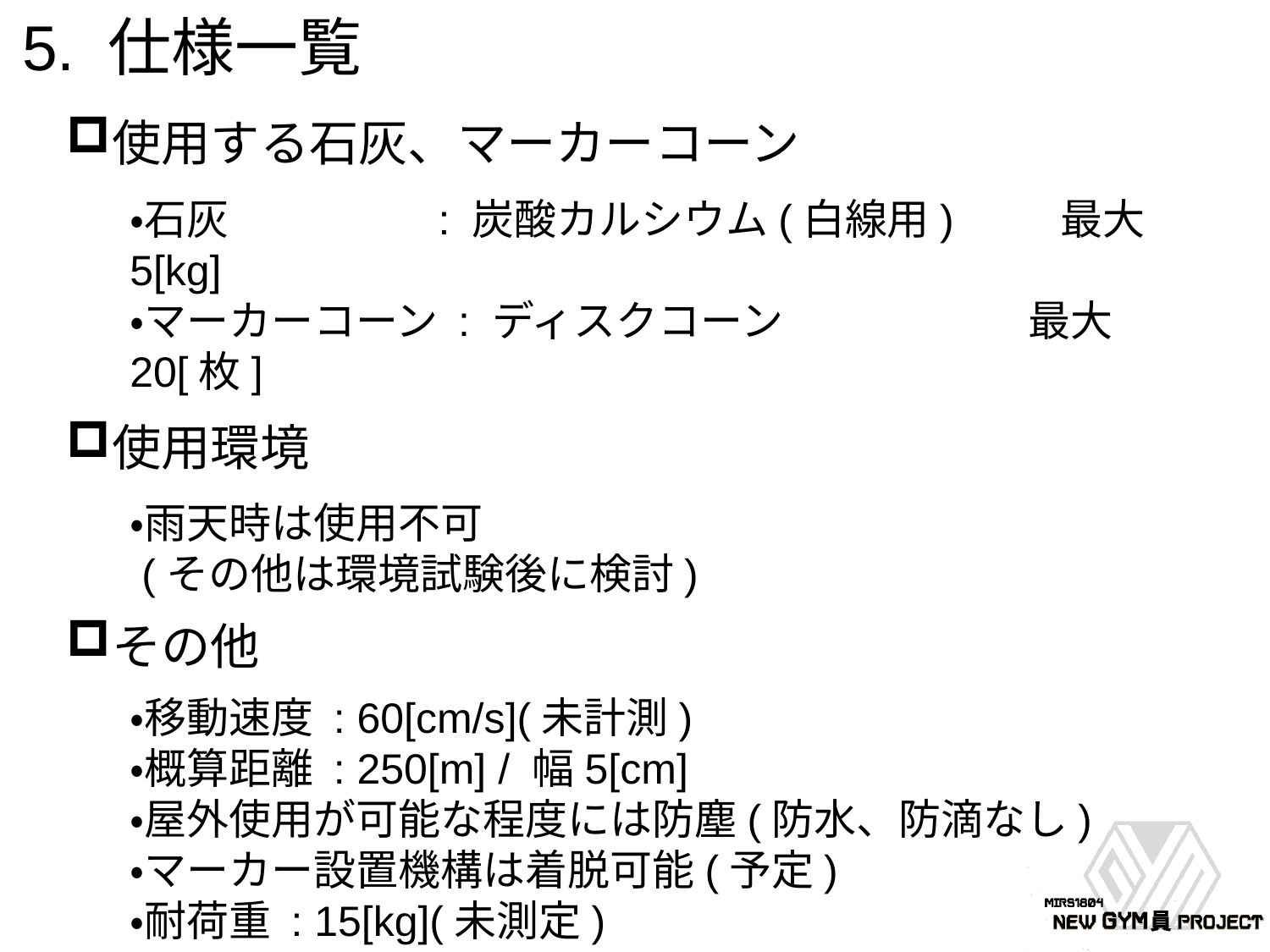

5. 仕様一覧
使用する石灰、マーカーコーン

・石灰　            　: 炭酸カルシウム(白線用) 　　最大5[kg]
・マーカーコーン : ディスクコーン		 最大20[枚]

使用環境

・雨天時は使用不可
 (その他は環境試験後に検討)

その他

・移動速度 : 60[cm/s](未計測)
・概算距離 : 250[m] / 幅5[cm]
・屋外使用が可能な程度には防塵(防水、防滴なし)
・マーカー設置機構は着脱可能(予定)
・耐荷重 : 15[kg](未測定)